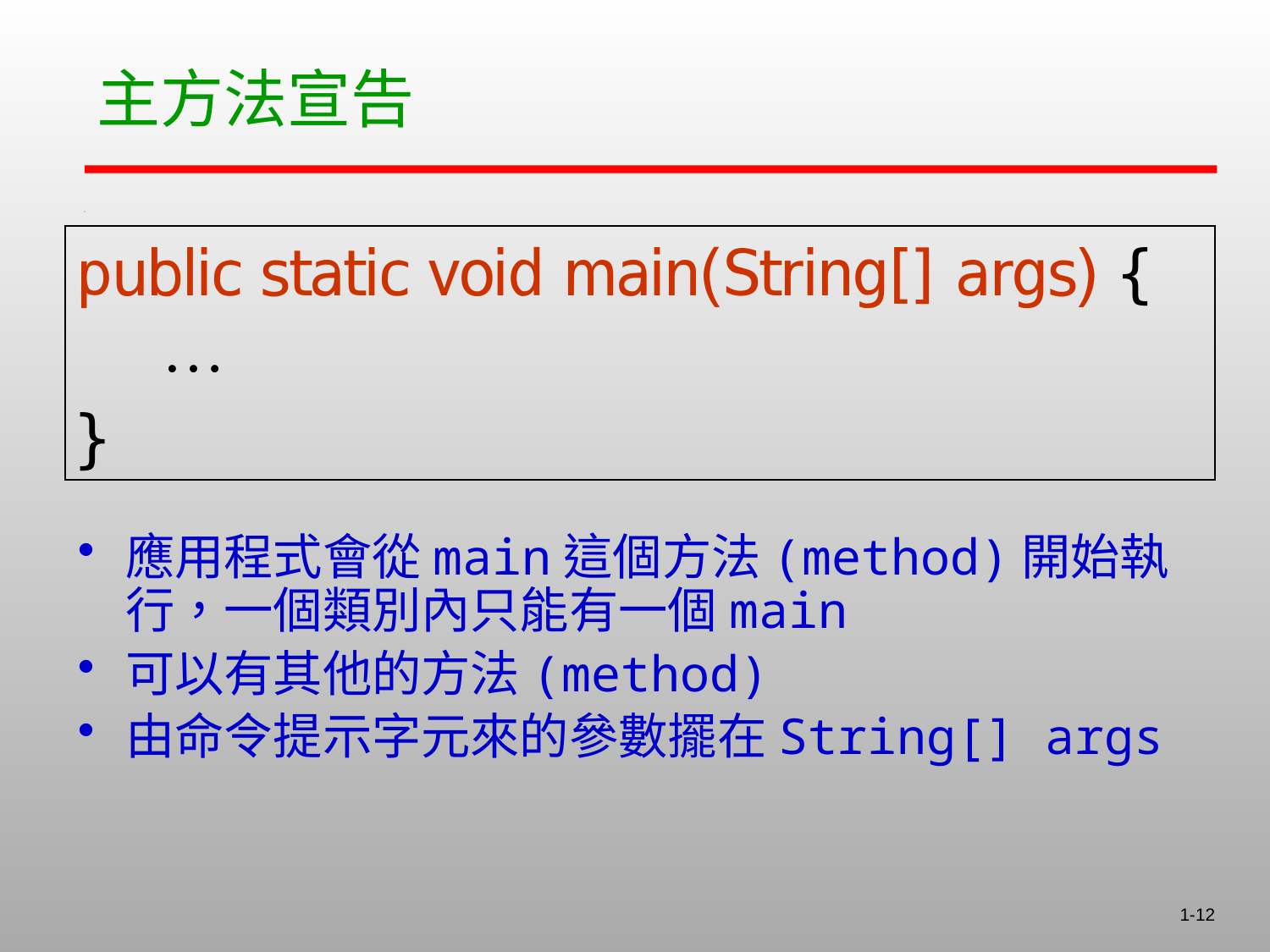

# 主方法宣告
public static void main(String[] args) {
…
}
應用程式會從main這個方法(method)開始執行，一個類別內只能有一個main
可以有其他的方法(method)
由命令提示字元來的參數擺在String[] args
1-12